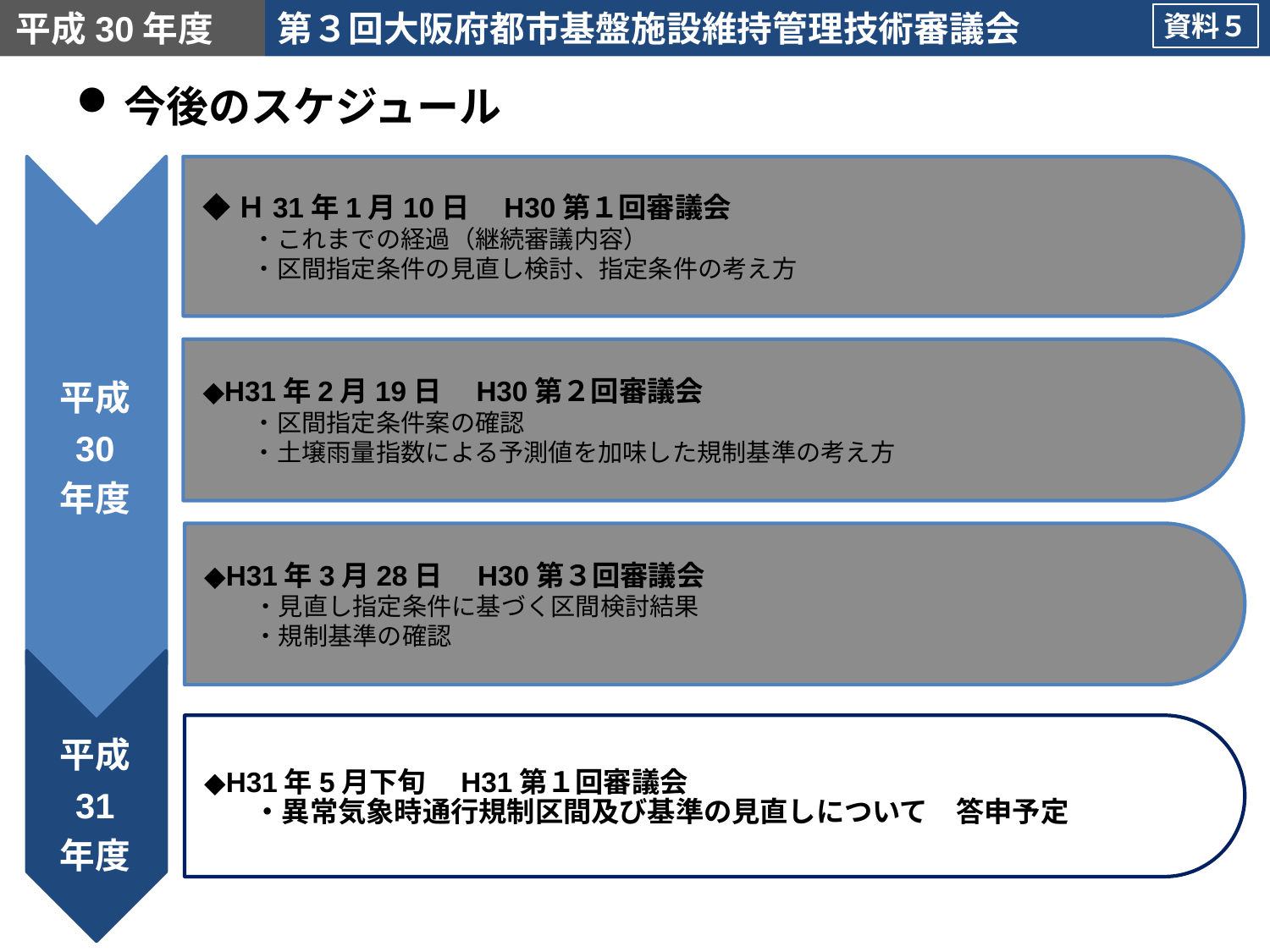

資料５
# 今後のスケジュール
平成
30
年度

◆Ｈ31年1月10日　H30第１回審議会
　　・これまでの経過（継続審議内容）
　　・区間指定条件の見直し検討、指定条件の考え方

◆H31年2月19日　H30第２回審議会
　　・区間指定条件案の確認
　　・土壌雨量指数による予測値を加味した規制基準の考え方

◆H31年3月28日　H30第３回審議会
　　・見直し指定条件に基づく区間検討結果
　　・規制基準の確認
平成
31
年度

◆H31年5月下旬　H31第１回審議会
　　・異常気象時通行規制区間及び基準の見直しについて　答申予定